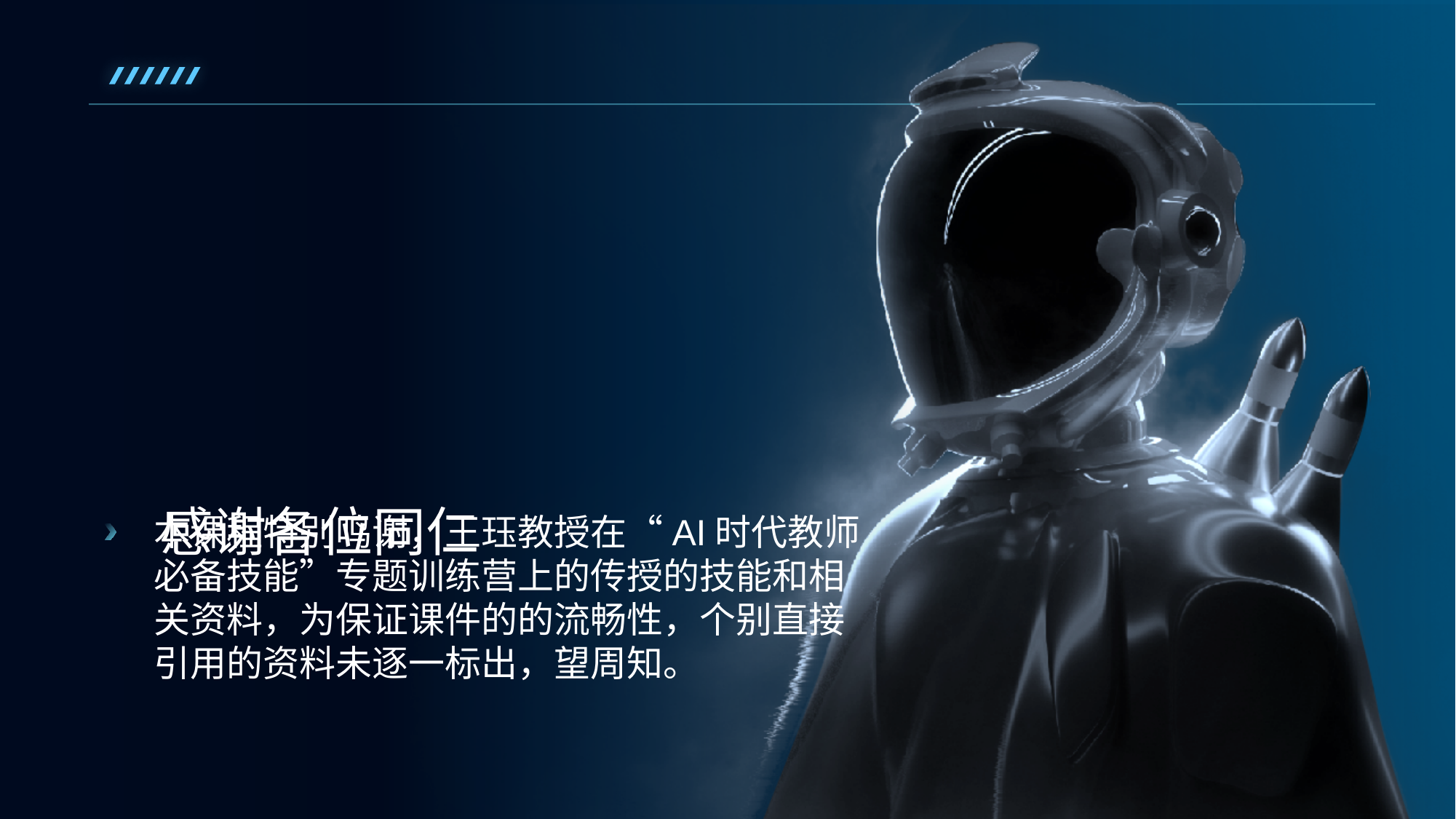

感谢各位同仁
本课程特别鸣谢，王珏教授在“AI时代教师必备技能”专题训练营上的传授的技能和相关资料，为保证课件的的流畅性，个别直接引用的资料未逐一标出，望周知。